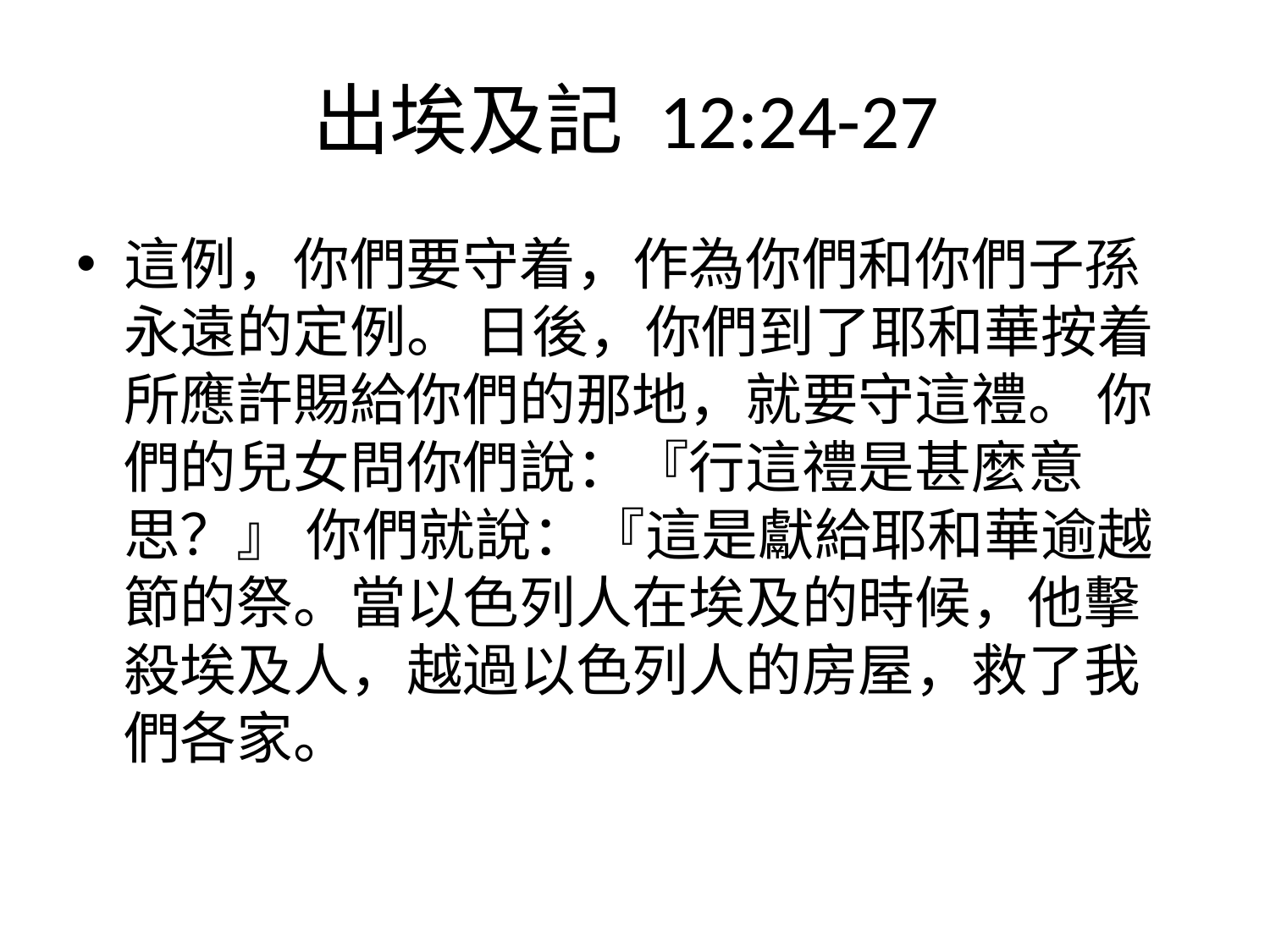

# 出埃及記‬ ‭12:24-27‬ ‭
這例，你們要守着，作為你們和你們子孫永遠的定例。 日後，你們到了耶和華按着所應許賜給你們的那地，就要守這禮。 你們的兒女問你們說：『行這禮是甚麼意思？』 你們就說：『這是獻給耶和華逾越節的祭。當以色列人在埃及的時候，他擊殺埃及人，越過以色列人的房屋，救了我們各家。